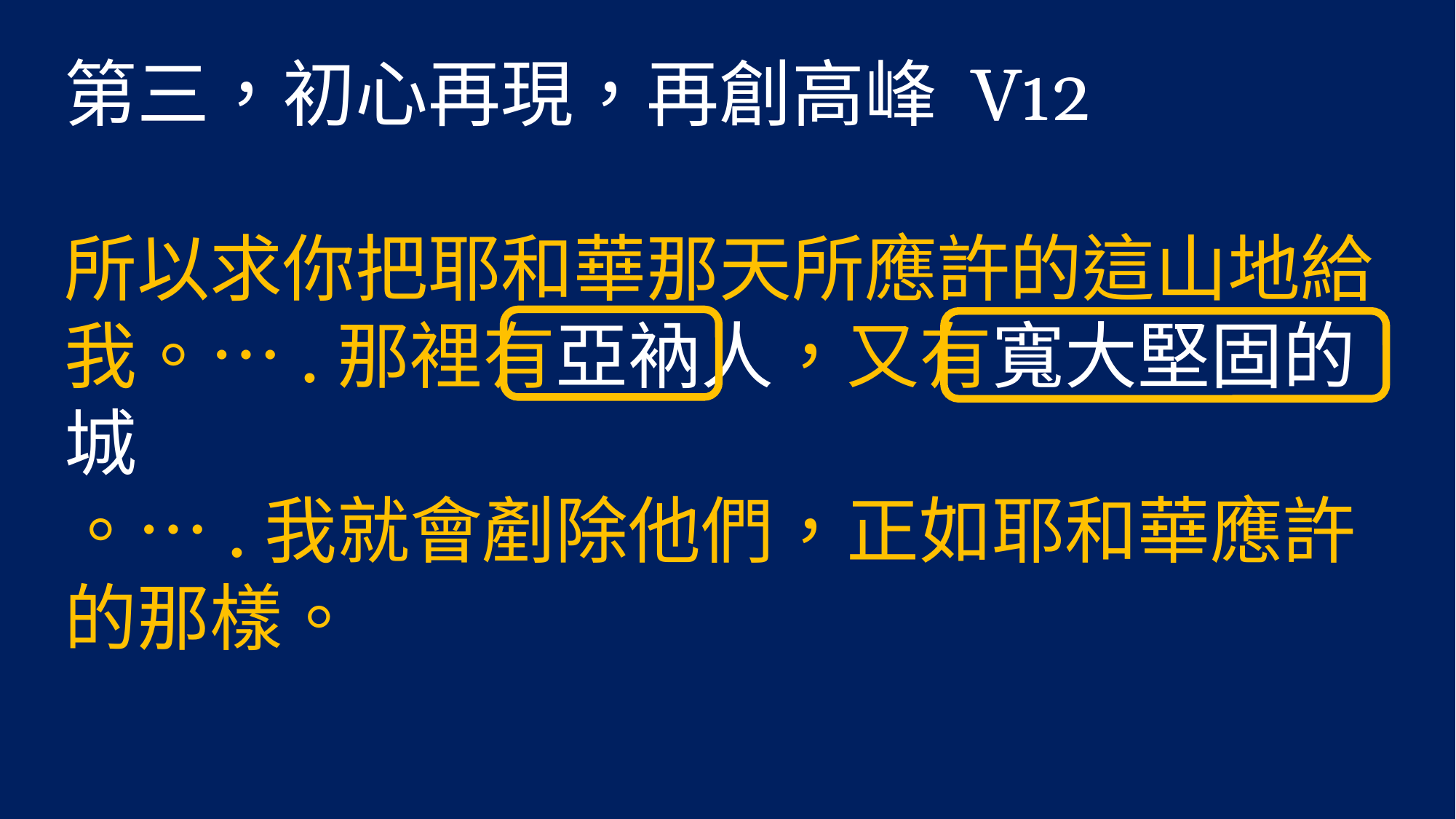

第三，初心再現，再創高峰 V12

所以求你把耶和華那天所應許的這山地給我。….那裡有亞衲人，又有寬大堅固的城
。….我就會剷除他們，正如耶和華應許的那樣。